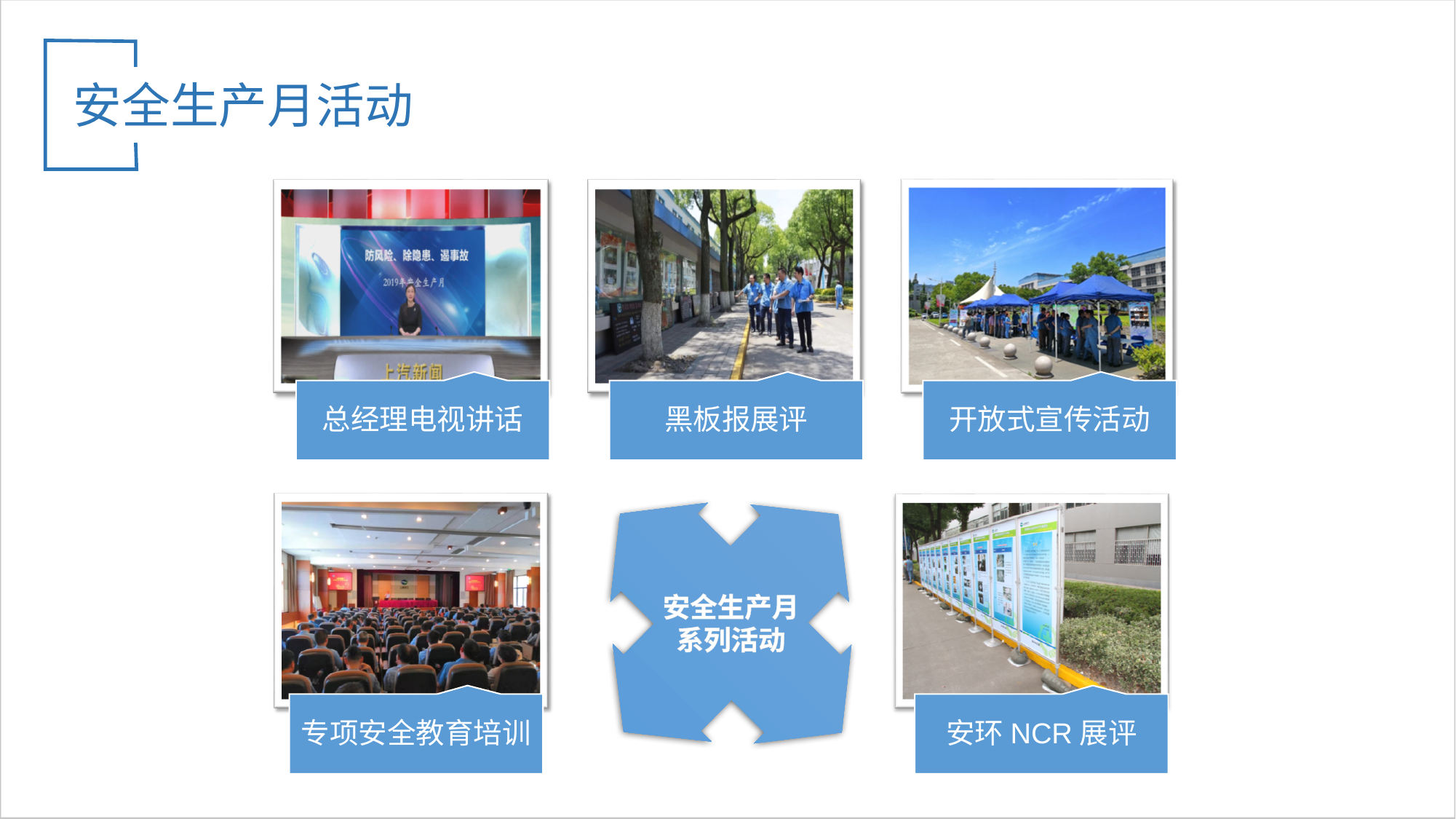

安全生产月活动
总经理电视讲话
黑板报展评
开放式宣传活动
专项安全教育培训
安环NCR展评

安全生产月
系列活动